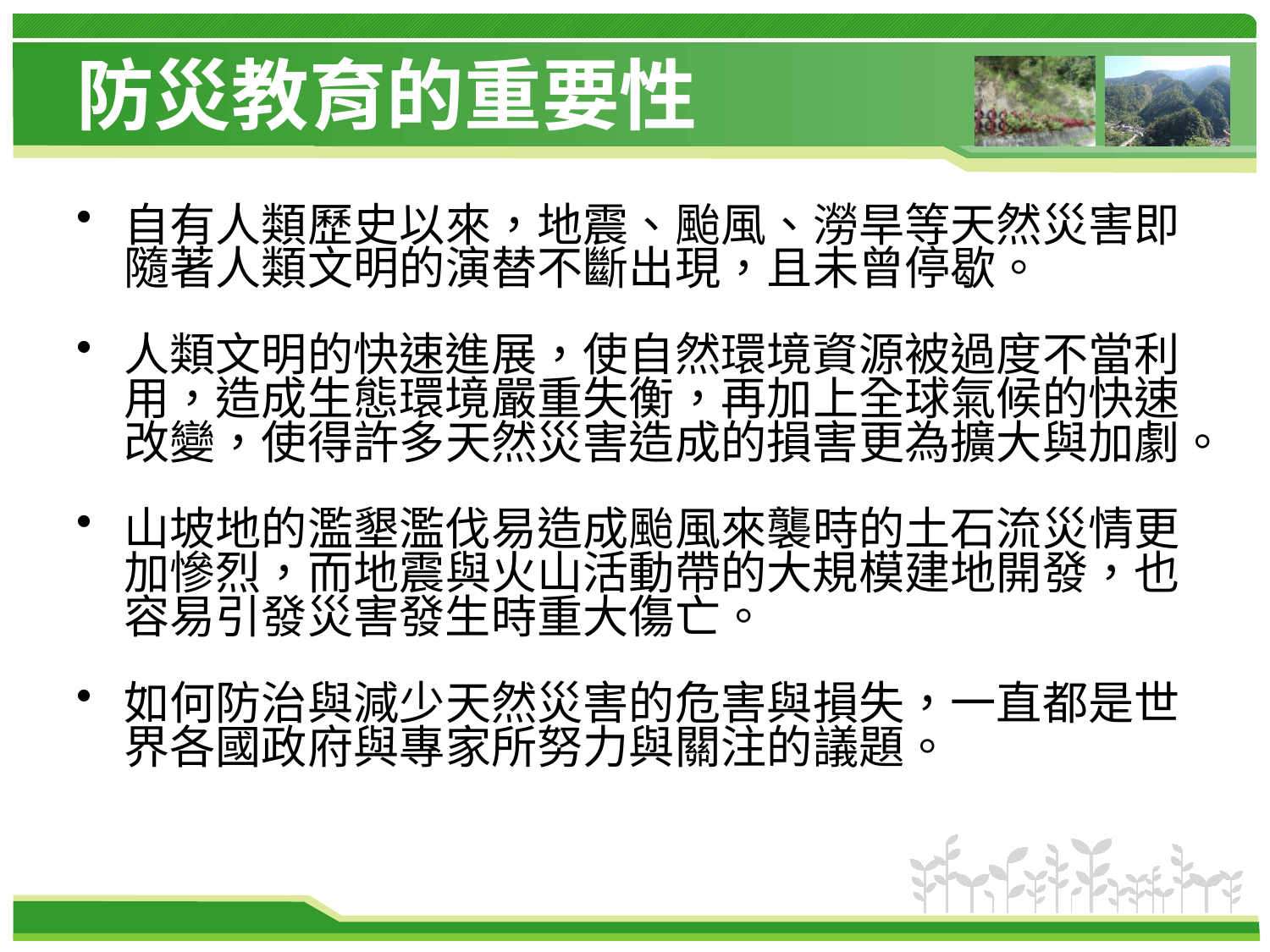

# 防災教育的重要性
自有人類歷史以來，地震、颱風、澇旱等天然災害即隨著人類文明的演替不斷出現，且未曾停歇。
人類文明的快速進展，使自然環境資源被過度不當利用，造成生態環境嚴重失衡，再加上全球氣候的快速改變，使得許多天然災害造成的損害更為擴大與加劇。
山坡地的濫墾濫伐易造成颱風來襲時的土石流災情更加慘烈，而地震與火山活動帶的大規模建地開發，也容易引發災害發生時重大傷亡。
如何防治與減少天然災害的危害與損失，一直都是世界各國政府與專家所努力與關注的議題。